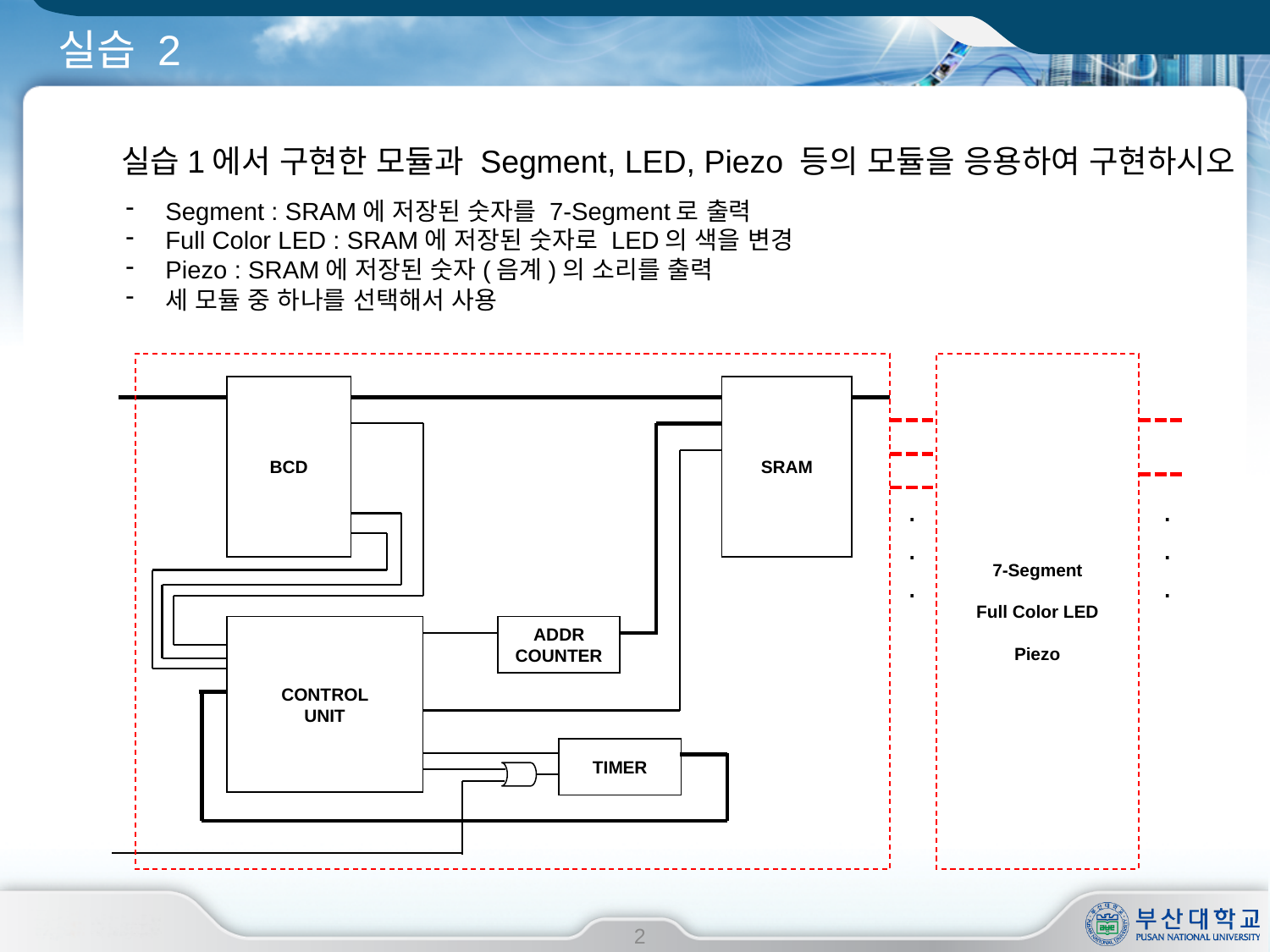

# 실습 2
실습1에서 구현한 모듈과 Segment, LED, Piezo 등의 모듈을 응용하여 구현하시오
Segment : SRAM에 저장된 숫자를 7-Segment로 출력
Full Color LED : SRAM에 저장된 숫자로 LED의 색을 변경
Piezo : SRAM에 저장된 숫자(음계)의 소리를 출력
세 모듈 중 하나를 선택해서 사용
7-Segment

Full Color LED

Piezo

BCD
SRAM
CONTROL
UNIT
ADDR
COUNTER
TIMER

.
.
.
.
.
.
2